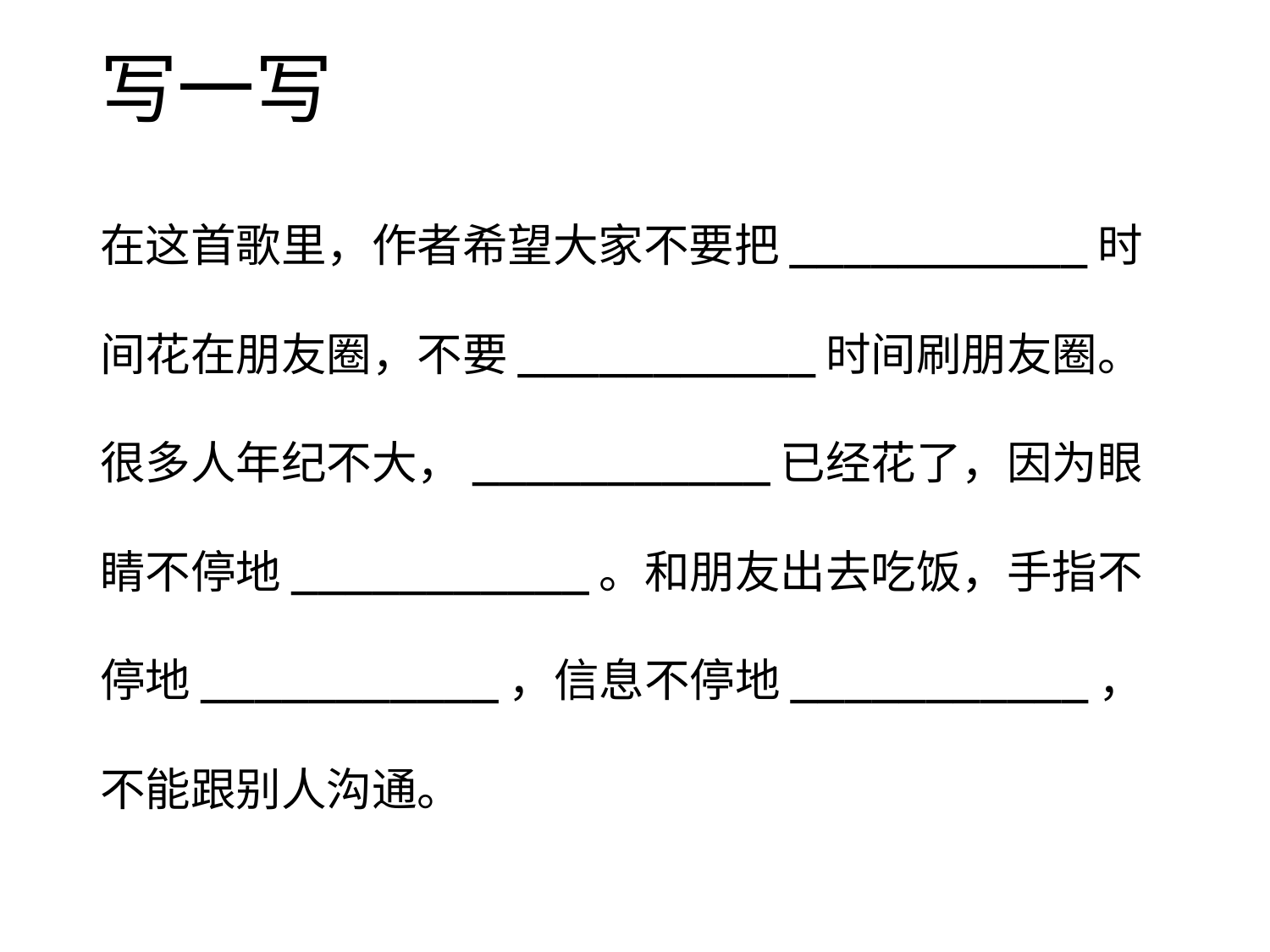

# 写一写
在这首歌里，作者希望大家不要把___________时间花在朋友圈，不要___________时间刷朋友圈。很多人年纪不大，___________已经花了，因为眼睛不停地___________。和朋友出去吃饭，手指不停地___________，信息不停地___________，不能跟别人沟通。